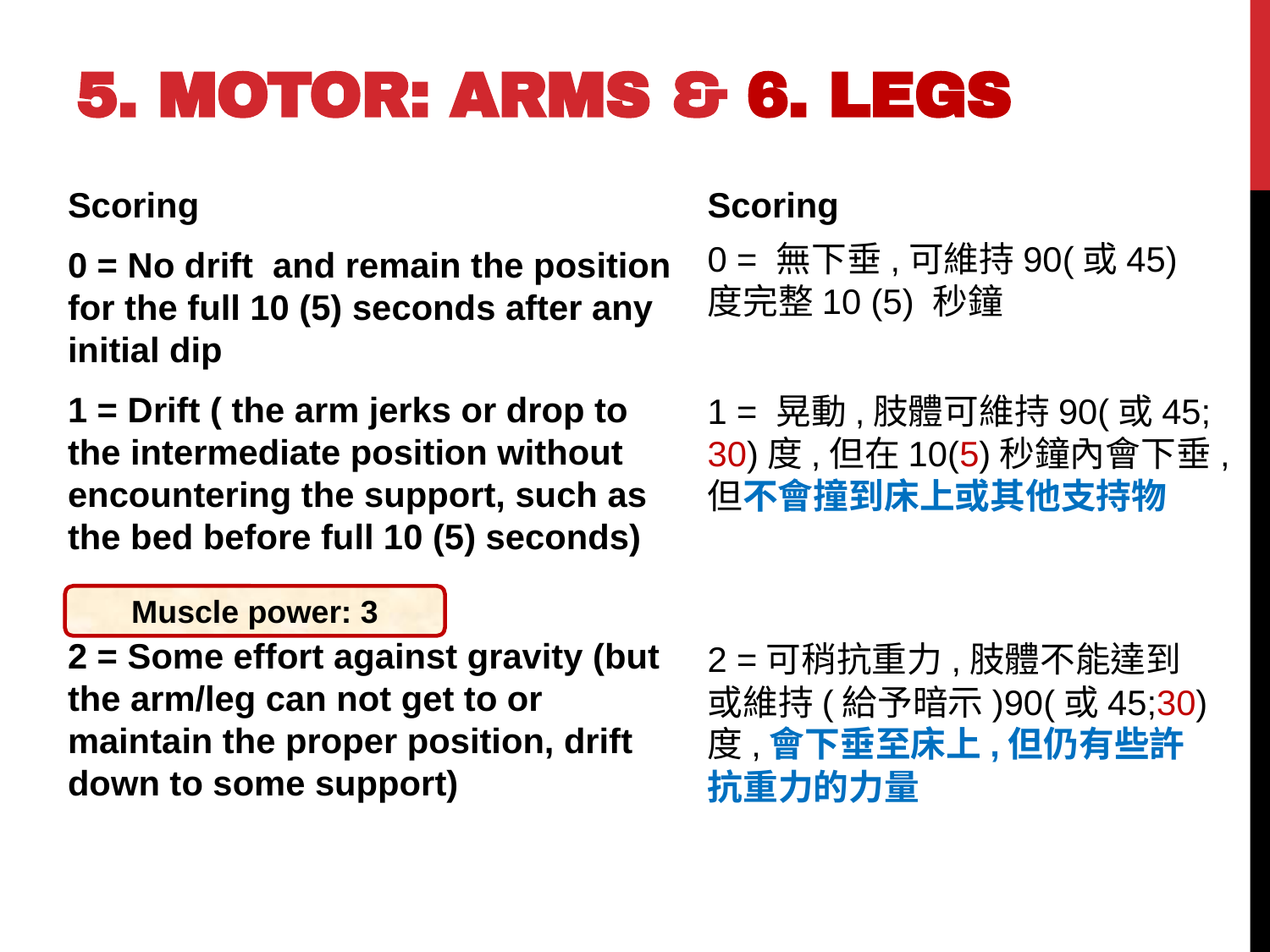

# 5. Motor: Arms & 6. Legs
Scoring
0 = No drift  and remain the position for the full 10 (5) seconds after any  initial dip
1 = Drift ( the arm jerks or drop to the intermediate position without encountering the support, such as the bed before full 10 (5) seconds)

2 = Some effort against gravity (but the arm/leg can not get to or maintain the proper position, drift  down to some support)

Scoring
0 = 無下垂,可維持90(或45)度完整10 (5) 秒鐘

1 = 晃動,肢體可維持90(或45; 30)度,但在10(5)秒鐘內會下垂,但不會撞到床上或其他支持物

2 =可稍抗重力,肢體不能達到或維持(給予暗示)90(或45;30)度,會下垂至床上,但仍有些許抗重力的力量
Muscle power: 3